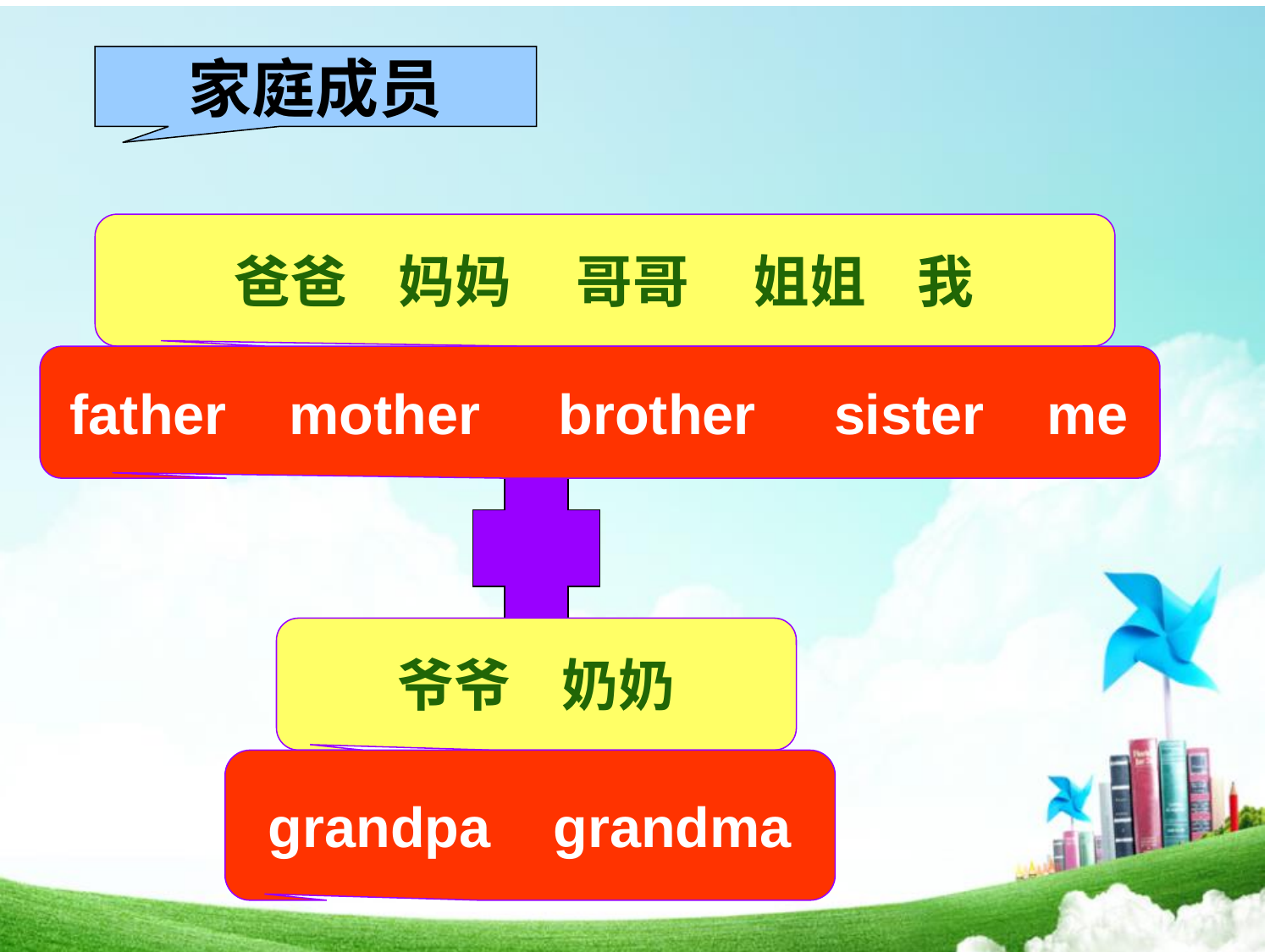

家庭成员
爸爸    妈妈     哥哥     姐姐    我
father    mother     brother     sister    me

爷爷    奶奶
grandpa    grandma